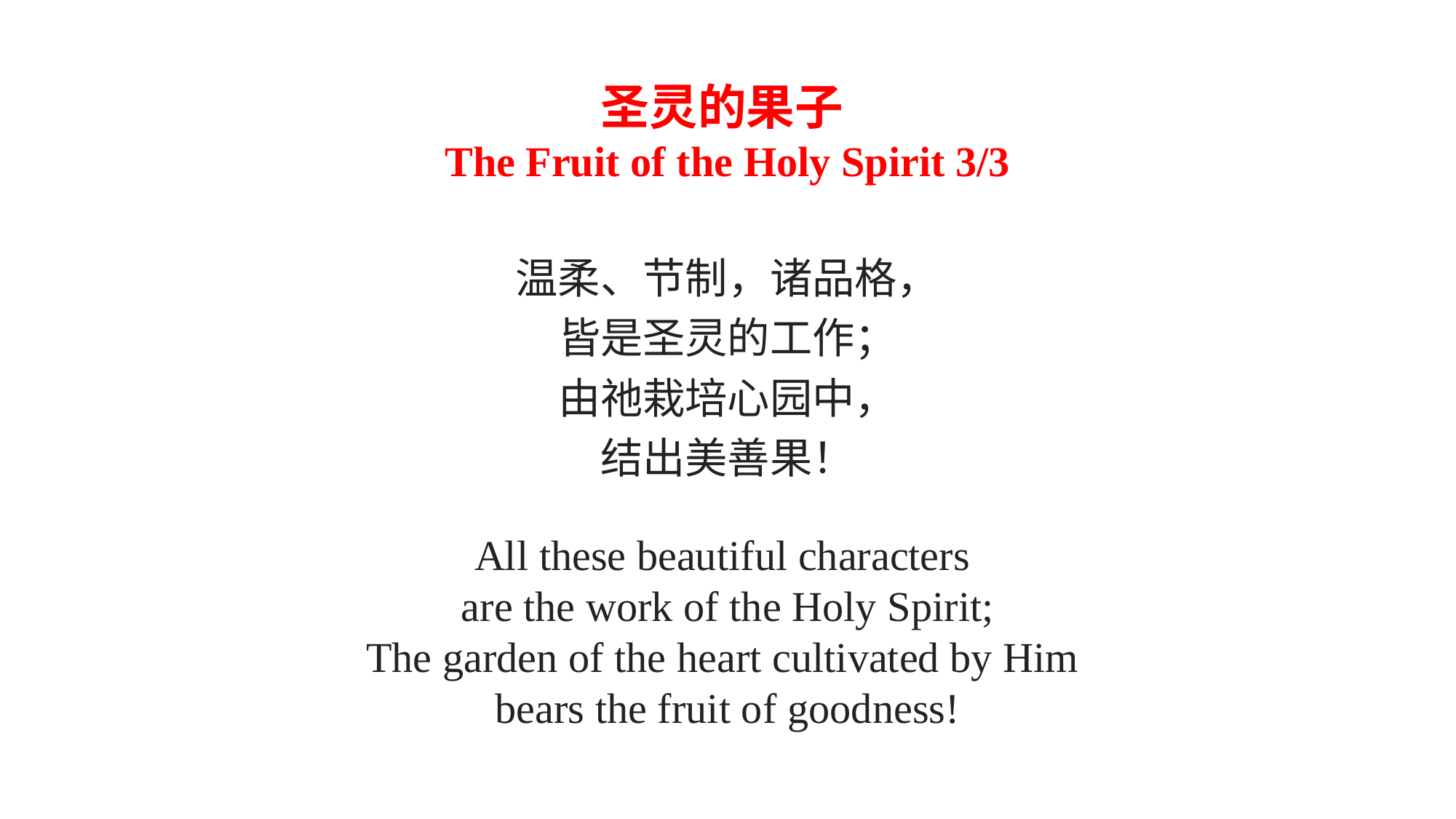

圣灵的果子
The Fruit of the Holy Spirit 3/3
温柔、节制，诸品格，
皆是圣灵的工作；
由祂栽培心园中，
结出美善果！

All these beautiful characters
are the work of the Holy Spirit;
The garden of the heart cultivated by Him
bears the fruit of goodness!